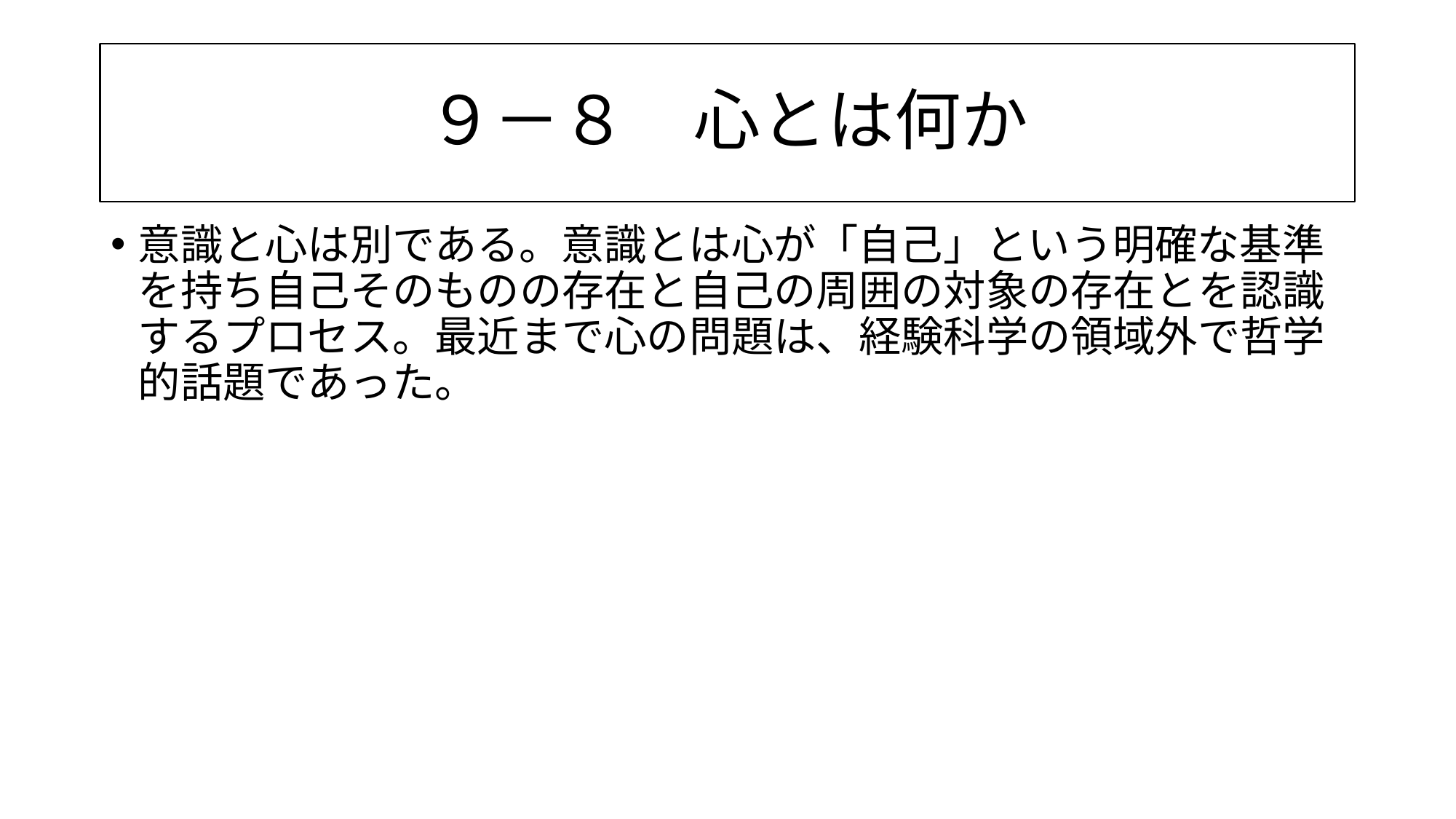

# ９－８　心とは何か
意識と心は別である。意識とは心が「自己」という明確な基準を持ち自己そのものの存在と自己の周囲の対象の存在とを認識するプロセス。最近まで心の問題は、経験科学の領域外で哲学的話題であった。